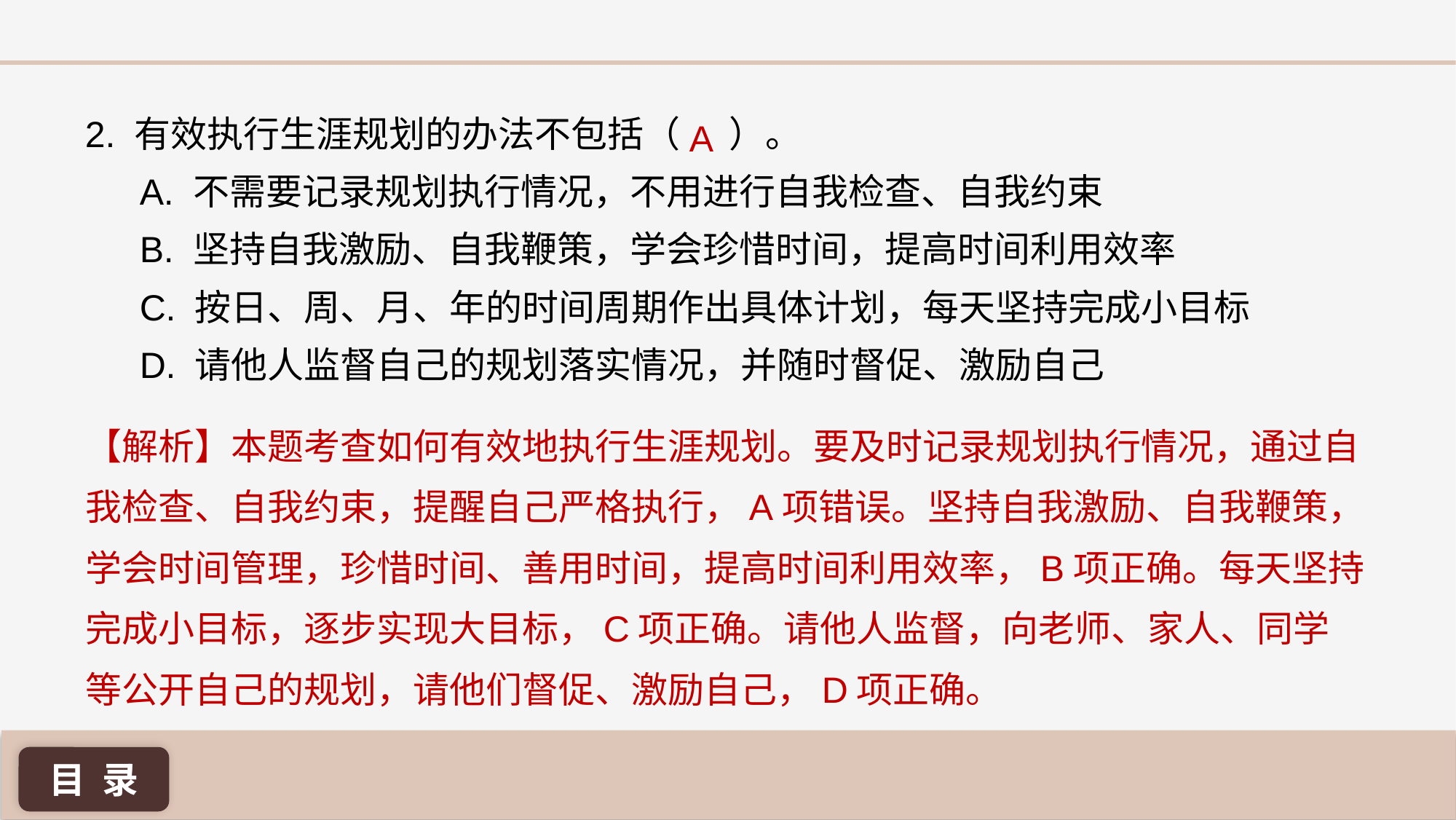

2. 有效执行生涯规划的办法不包括（      ）。
A. 不需要记录规划执行情况，不用进行自我检查、自我约束
B. 坚持自我激励、自我鞭策，学会珍惜时间，提高时间利用效率
C. 按日、周、月、年的时间周期作出具体计划，每天坚持完成小目标
D. 请他人监督自己的规划落实情况，并随时督促、激励自己
A
【解析】本题考查如何有效地执行生涯规划。要及时记录规划执行情况，通过自我检查、自我约束，提醒自己严格执行，A项错误。坚持自我激励、自我鞭策，学会时间管理，珍惜时间、善用时间，提高时间利用效率，B项正确。每天坚持完成小目标，逐步实现大目标，C项正确。请他人监督，向老师、家人、同学等公开自己的规划，请他们督促、激励自己，D项正确。